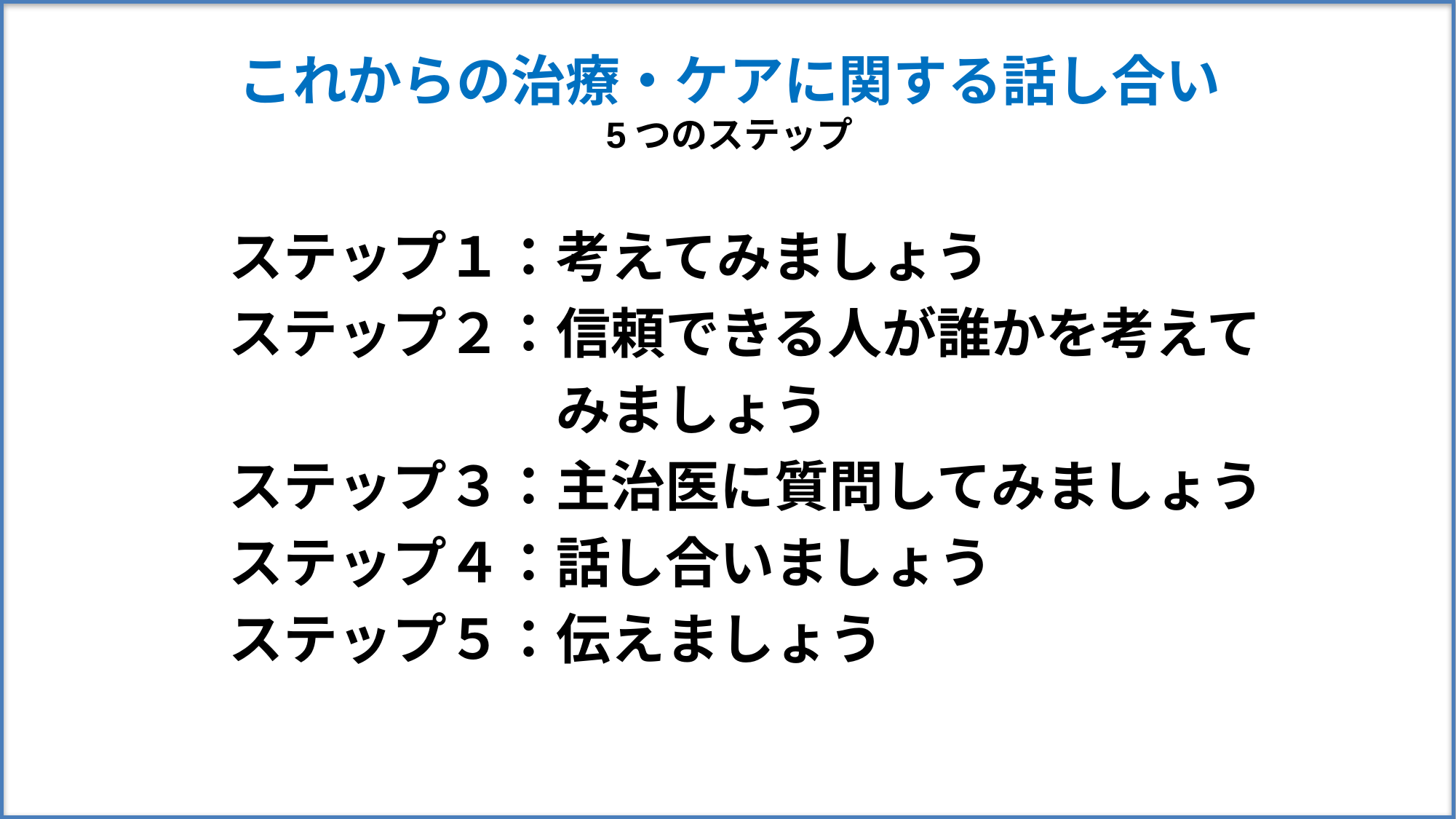

# これからの治療・ケアに関する話し合い 5つのステップ
ステップ１：考えてみましょう
ステップ２：信頼できる人が誰かを考えて
　　　　　　みましょう
ステップ３：主治医に質問してみましょう
ステップ４：話し合いましょう
ステップ５：伝えましょう